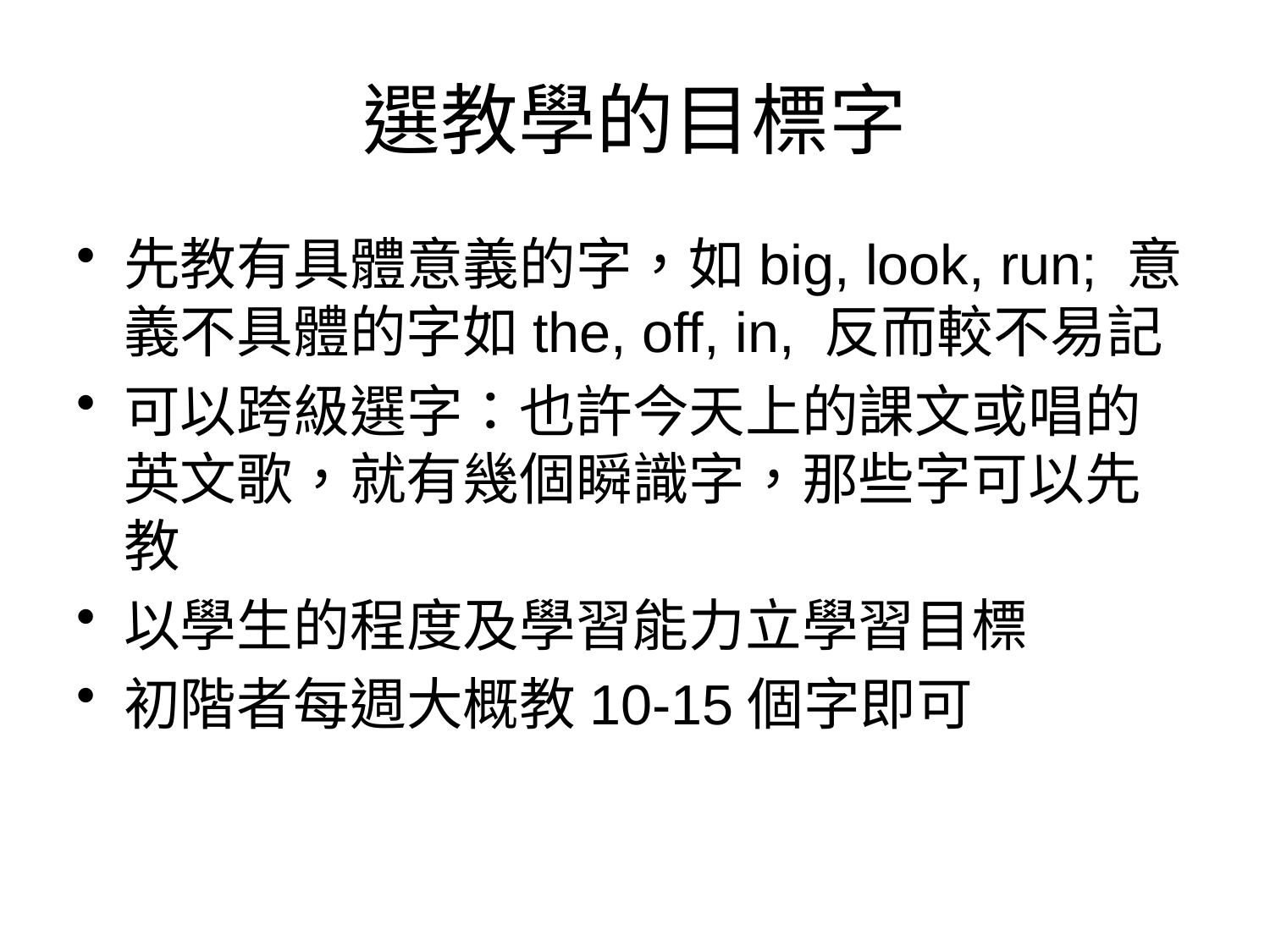

# 選教學的目標字
先教有具體意義的字，如big, look, run; 意義不具體的字如the, off, in, 反而較不易記
可以跨級選字：也許今天上的課文或唱的英文歌，就有幾個瞬識字，那些字可以先教
以學生的程度及學習能力立學習目標
初階者每週大概教10-15個字即可